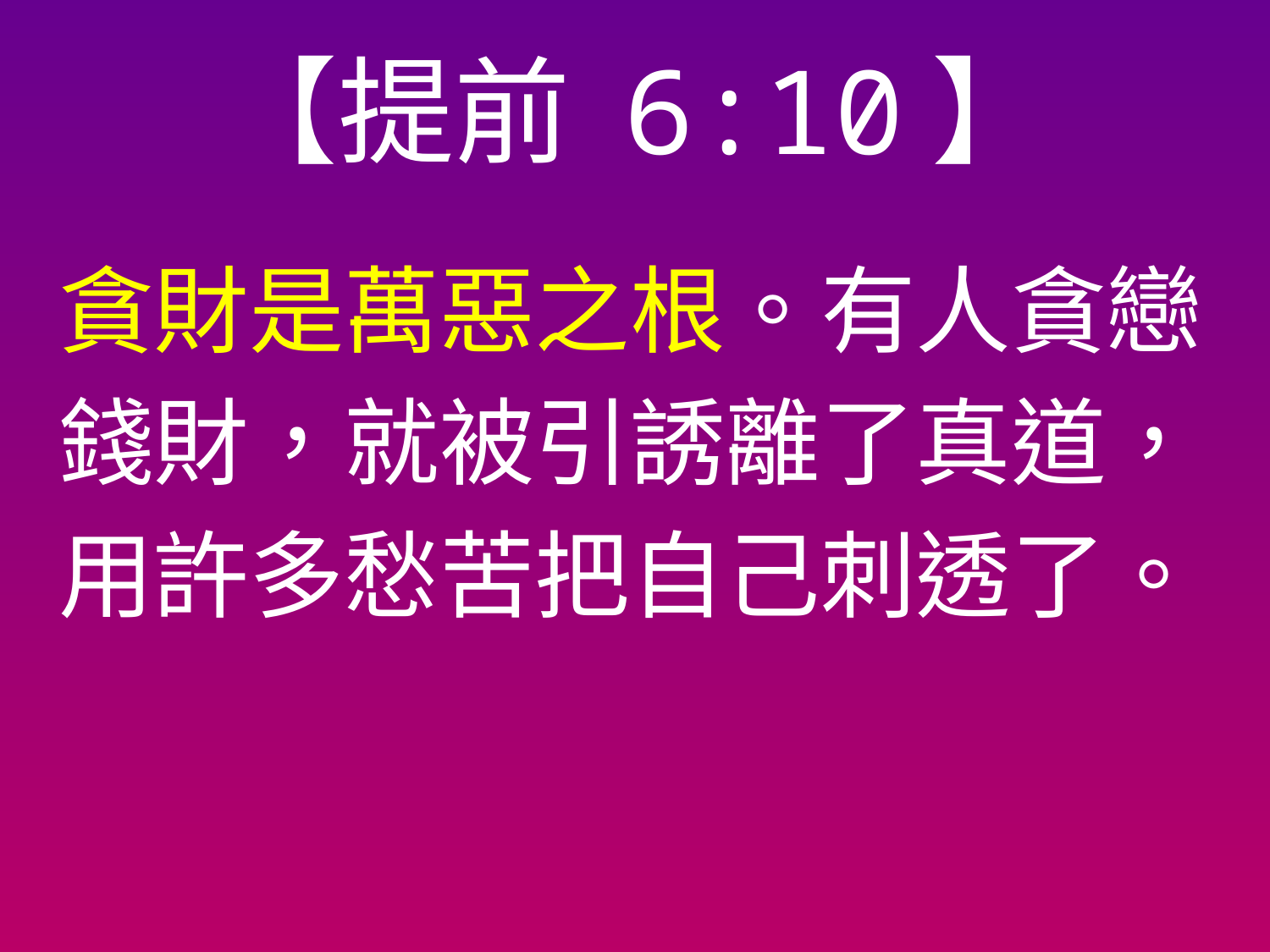

# 【提前 6:10】
貪財是萬惡之根。有人貪戀錢財，就被引誘離了真道，用許多愁苦把自己刺透了。